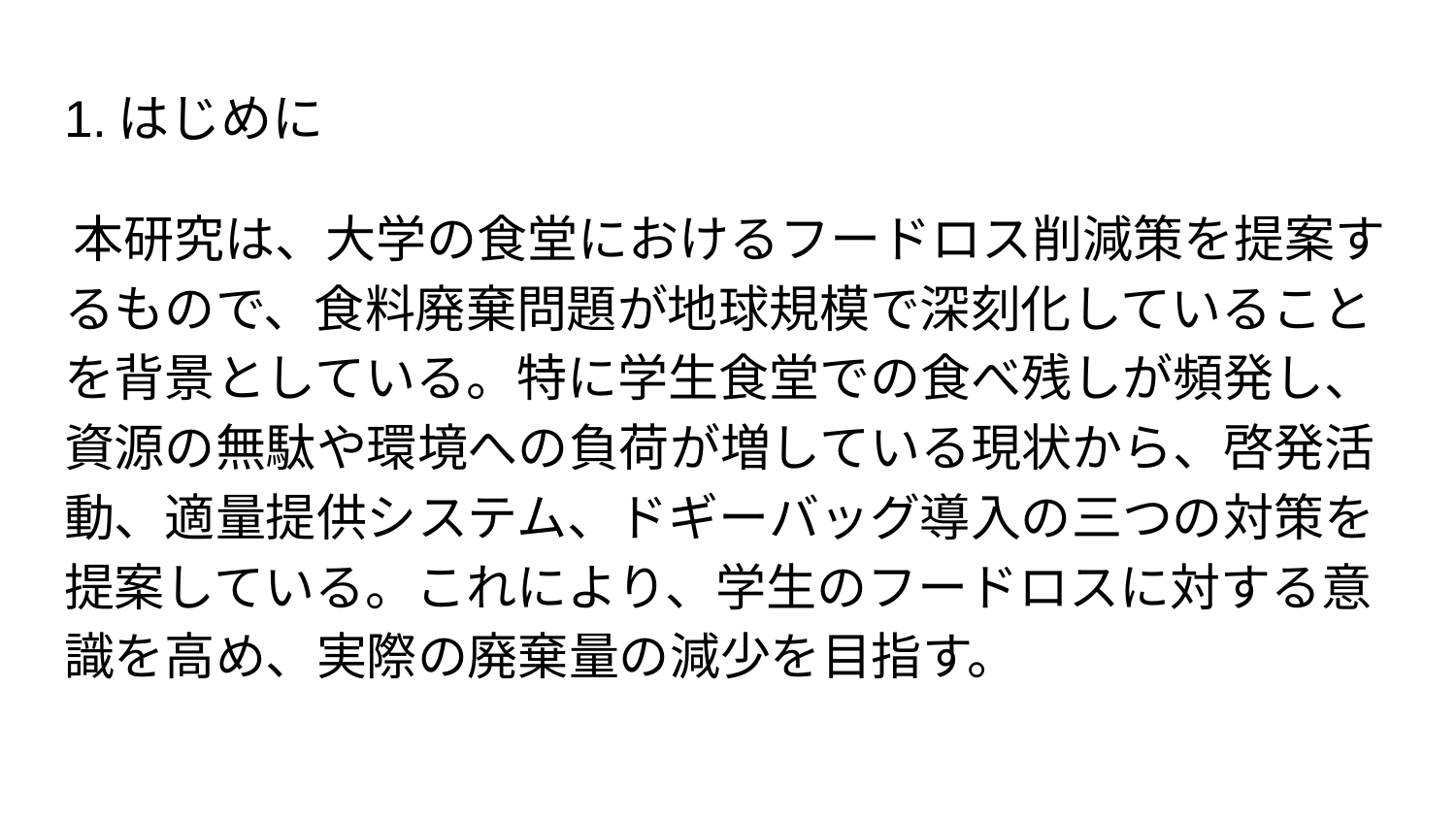

# 1.はじめに
​​​​​​本研究は、大学の食堂におけるフードロス削減策を提案するもので、食料廃棄問題が地球規模で深刻化していることを背景としている。特に学生食堂での食べ残しが頻発し、資源の無駄や環境への負荷が増している現状から、啓発活動、適量提供システム、ドギーバッグ導入の三つの対策を提案している。これにより、学生のフードロスに対する意識を高め、実際の廃棄量の減少を目指す。